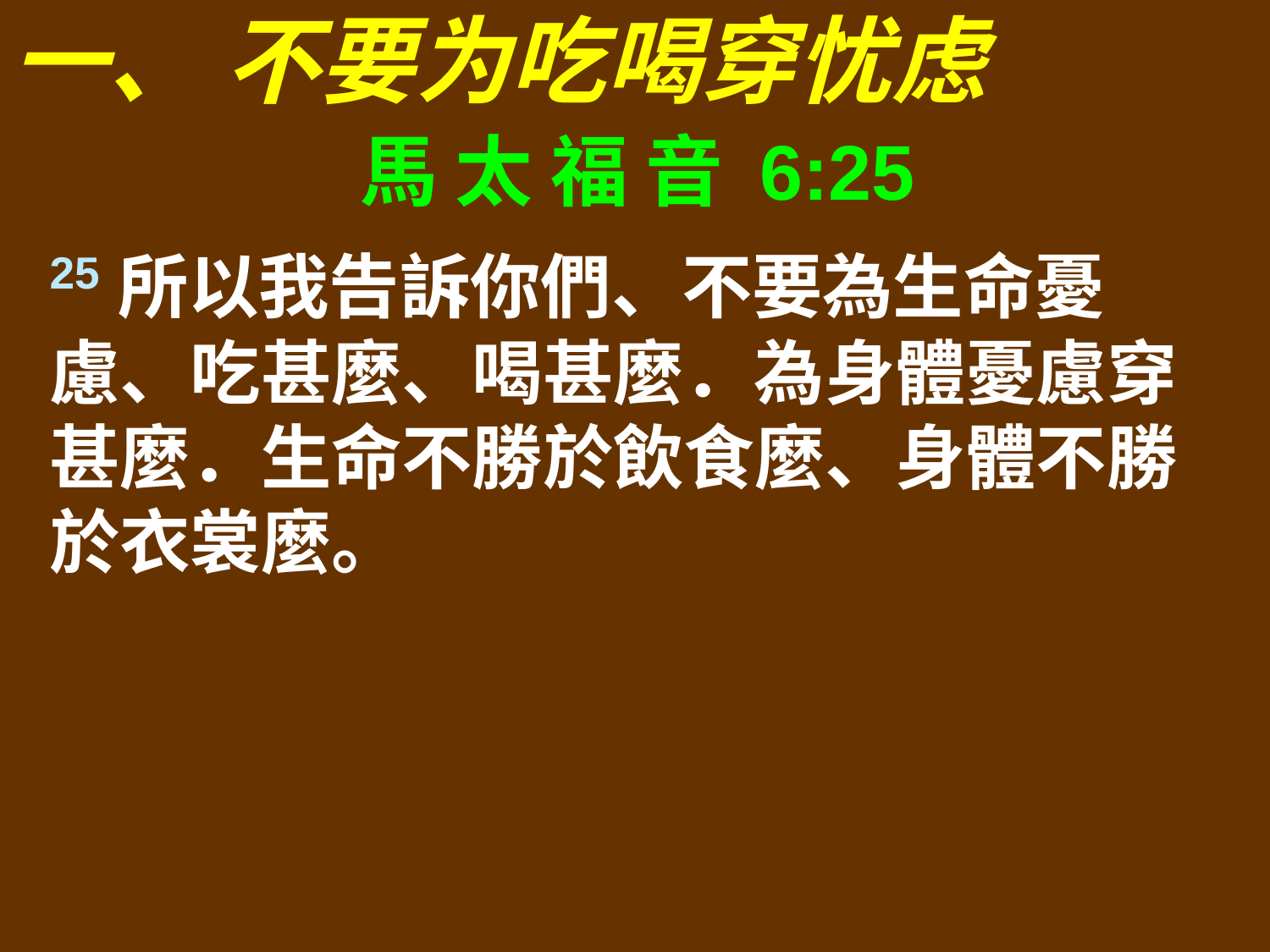

一、 不要为吃喝穿忧虑
馬 太 福 音 6:25
25所以我告訴你們、不要為生命憂慮、吃甚麼、喝甚麼．為身體憂慮穿甚麼．生命不勝於飲食麼、身體不勝於衣裳麼。